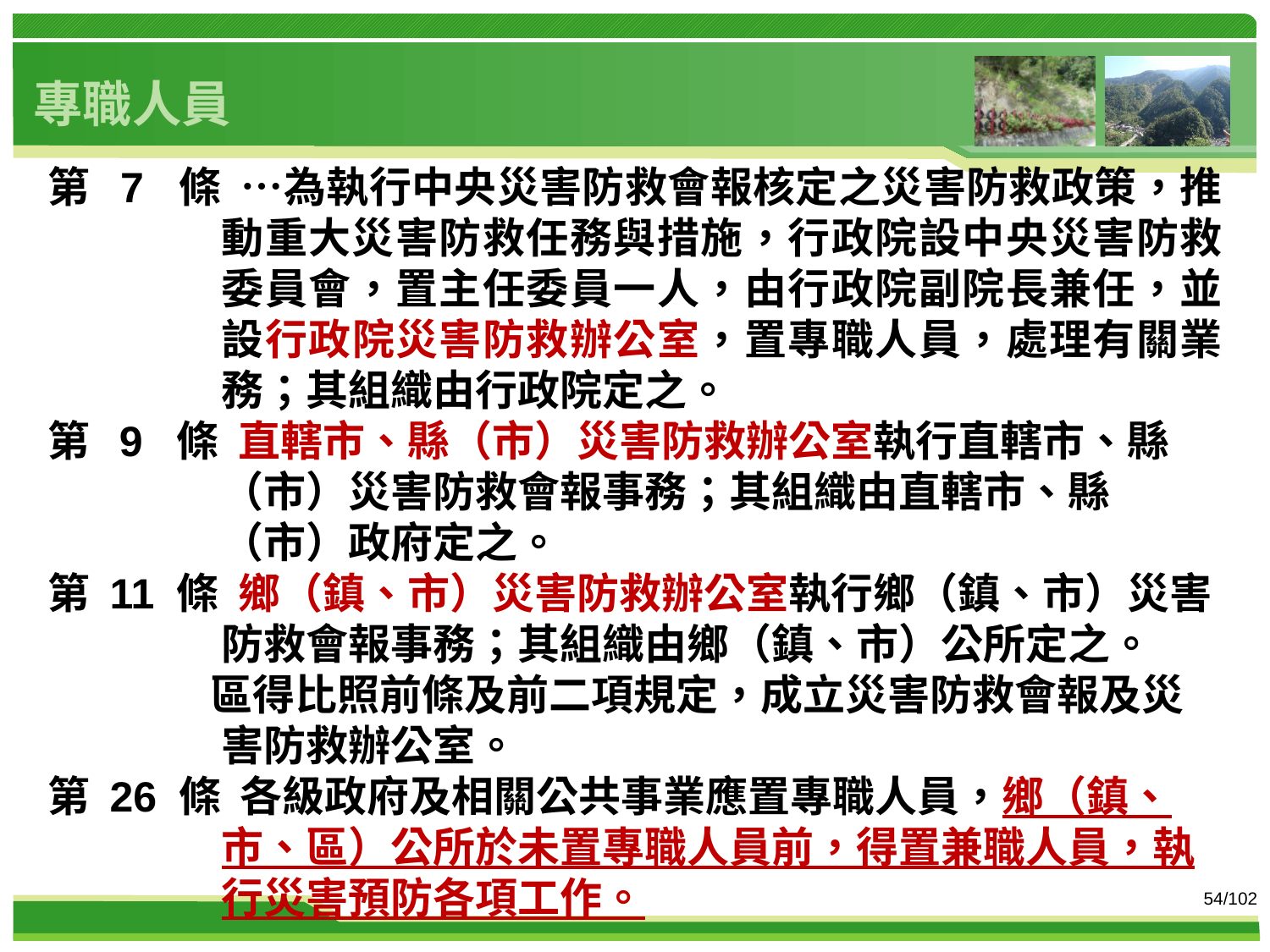

專職人員
第  7  條  …為執行中央災害防救會報核定之災害防救政策，推動重大災害防救任務與措施，行政院設中央災害防救委員會，置主任委員一人，由行政院副院長兼任，並設行政院災害防救辦公室，置專職人員，處理有關業務；其組織由行政院定之。
第  9  條  直轄市、縣（市）災害防救辦公室執行直轄市、縣（市）災害防救會報事務；其組織由直轄市、縣（市）政府定之。
第 11 條  鄉（鎮、市）災害防救辦公室執行鄉（鎮、市）災害防救會報事務；其組織由鄉（鎮、市）公所定之。
                區得比照前條及前二項規定，成立災害防救會報及災害防救辦公室。
第 26 條  各級政府及相關公共事業應置專職人員，鄉（鎮、市、區）公所於未置專職人員前，得置兼職人員，執行災害預防各項工作。
54/102